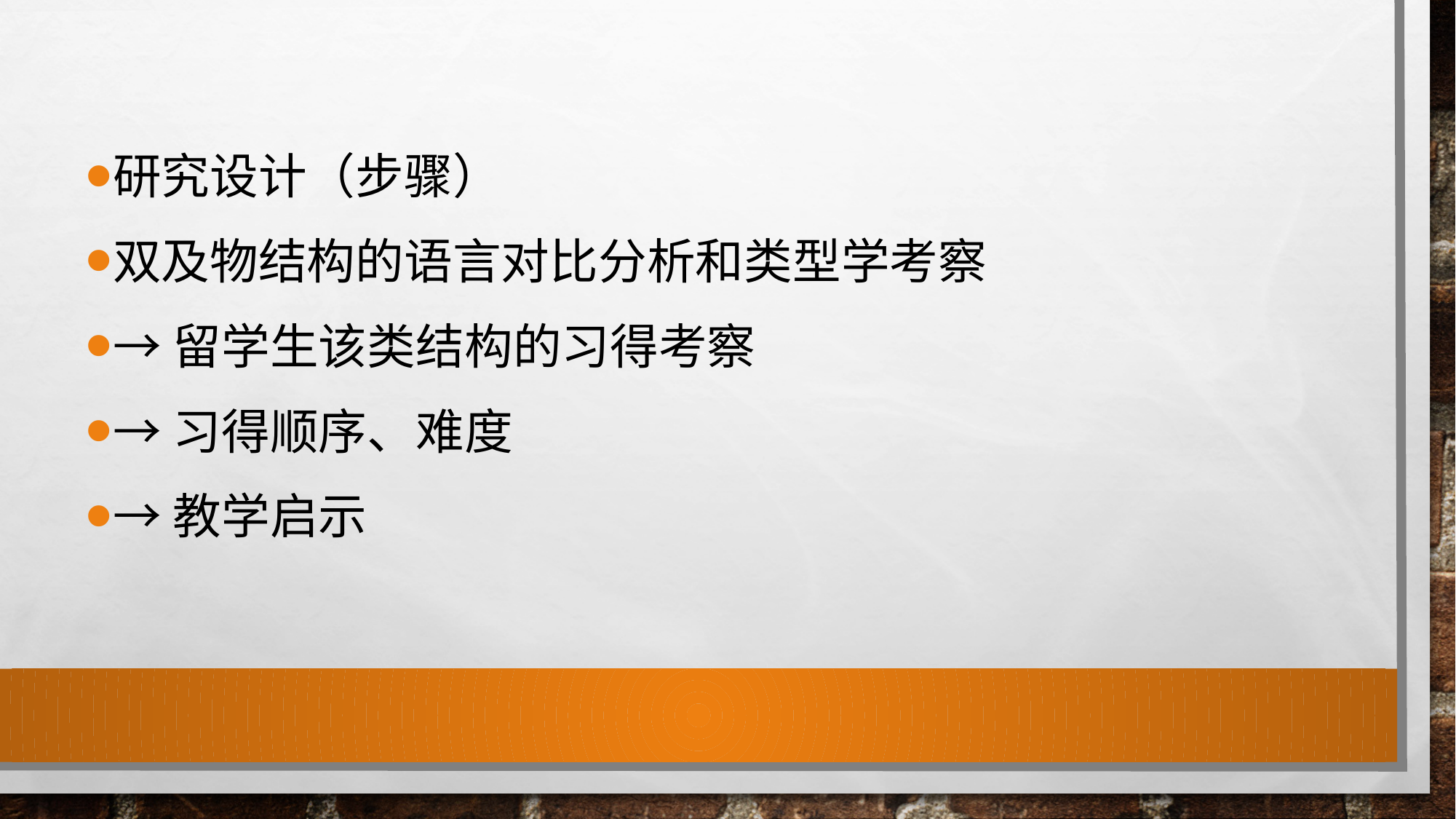

研究设计（步骤）
双及物结构的语言对比分析和类型学考察
→留学生该类结构的习得考察
→习得顺序、难度
→教学启示